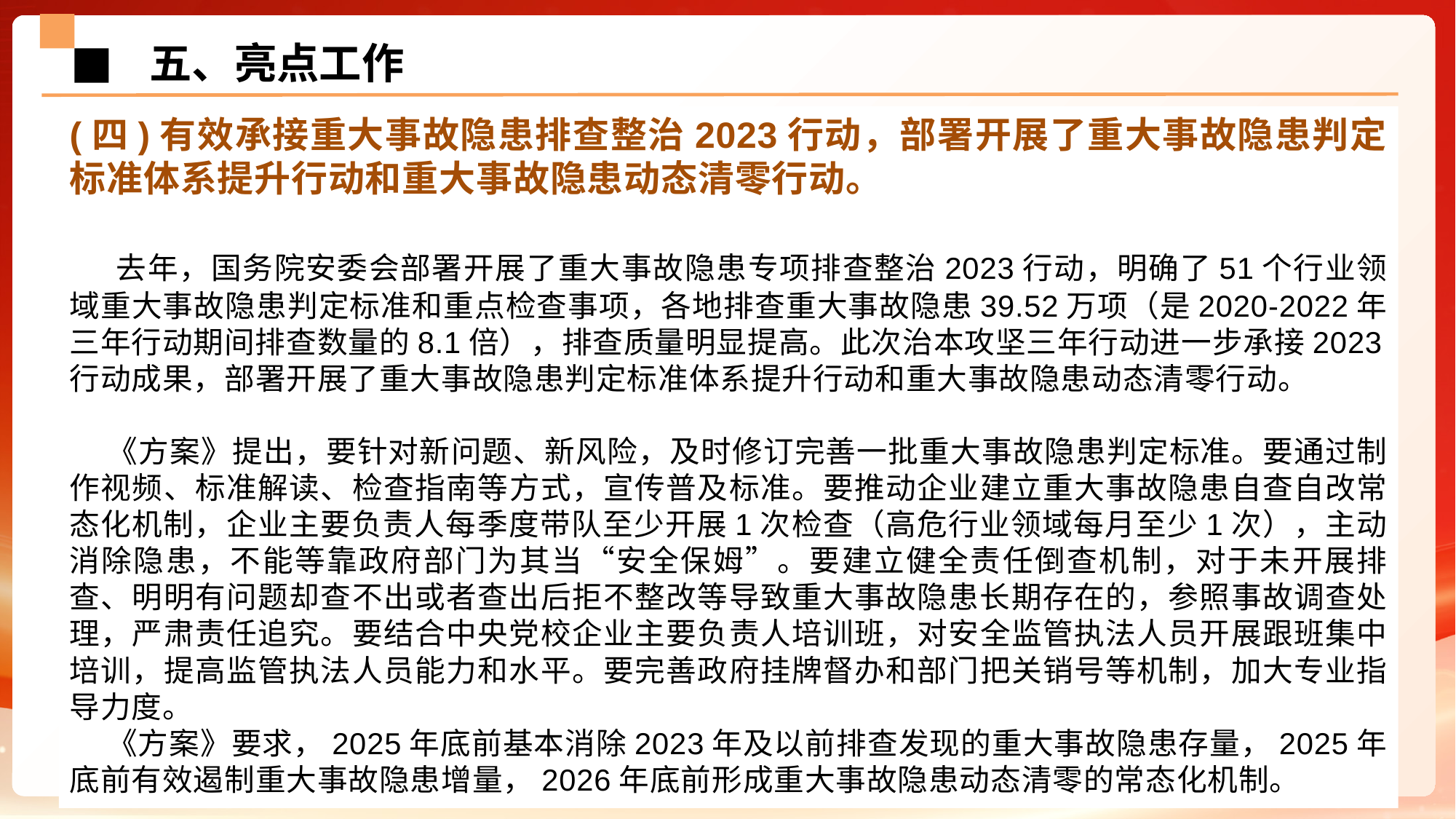

五、亮点工作

(四)有效承接重大事故隐患排查整治2023行动，部署开展了重大事故隐患判定标准体系提升行动和重大事故隐患动态清零行动。

    去年，国务院安委会部署开展了重大事故隐患专项排查整治2023行动，明确了51个行业领域重大事故隐患判定标准和重点检查事项，各地排查重大事故隐患39.52万项（是2020-2022年三年行动期间排查数量的8.1倍），排查质量明显提高。此次治本攻坚三年行动进一步承接2023行动成果，部署开展了重大事故隐患判定标准体系提升行动和重大事故隐患动态清零行动。

    《方案》提出，要针对新问题、新风险，及时修订完善一批重大事故隐患判定标准。要通过制作视频、标准解读、检查指南等方式，宣传普及标准。要推动企业建立重大事故隐患自查自改常态化机制，企业主要负责人每季度带队至少开展1次检查（高危行业领域每月至少1次），主动消除隐患，不能等靠政府部门为其当“安全保姆”。要建立健全责任倒查机制，对于未开展排查、明明有问题却查不出或者查出后拒不整改等导致重大事故隐患长期存在的，参照事故调查处理，严肃责任追究。要结合中央党校企业主要负责人培训班，对安全监管执法人员开展跟班集中培训，提高监管执法人员能力和水平。要完善政府挂牌督办和部门把关销号等机制，加大专业指导力度。
    《方案》要求，2025年底前基本消除2023年及以前排查发现的重大事故隐患存量，2025年底前有效遏制重大事故隐患增量，2026年底前形成重大事故隐患动态清零的常态化机制。